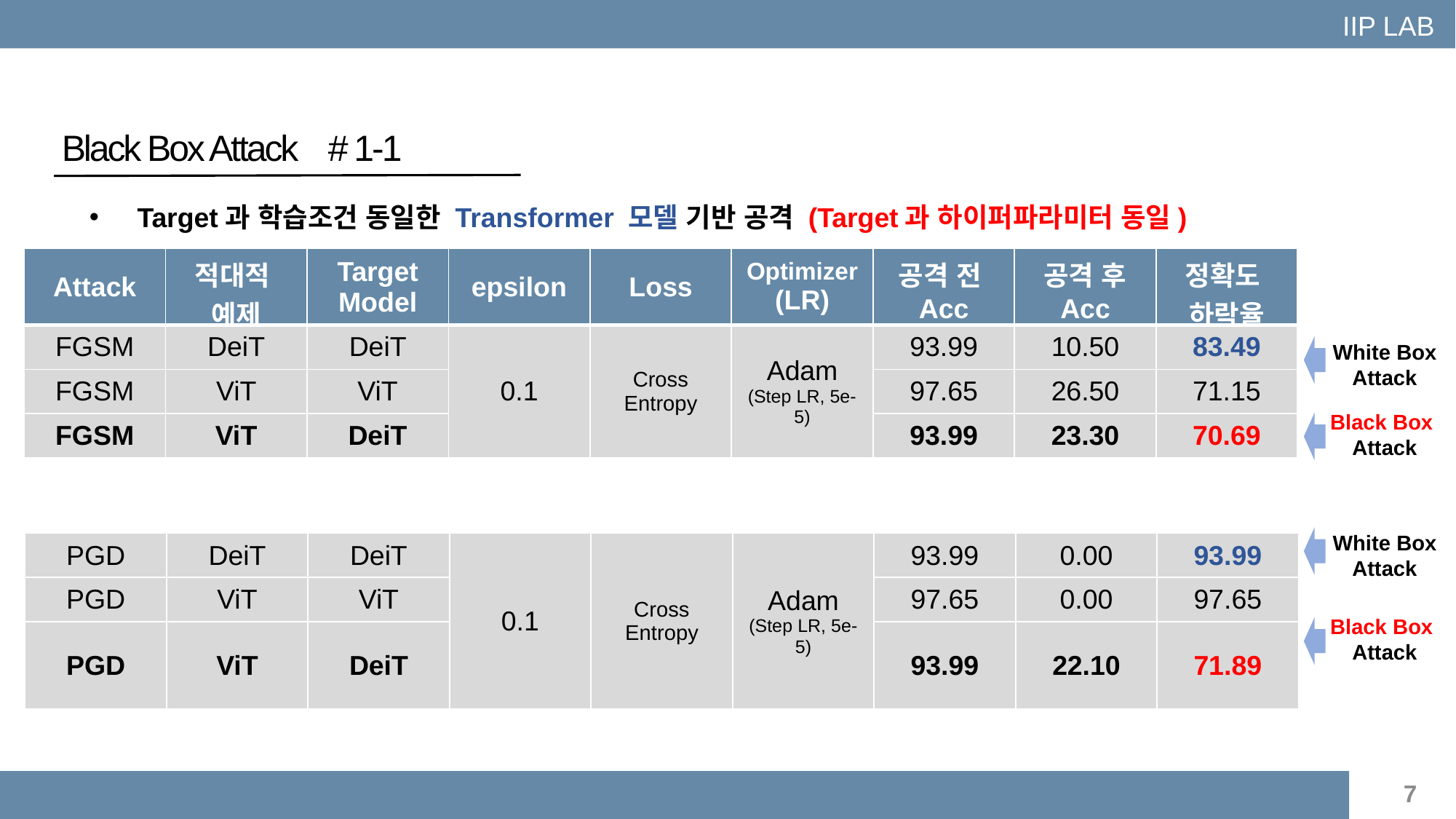

IIP LAB
Black Box Attack    # 1-1

Target과 학습조건 동일한 Transformer 모델 기반 공격 (Target과 하이퍼파라미터 동일)

| Attack | 적대적 예제 | Target Model | epsilon | Loss | Optimizer (LR) | 공격 전 Acc | 공격 후 Acc | 정확도 하락율 |
| --- | --- | --- | --- | --- | --- | --- | --- | --- |
| FGSM | DeiT | DeiT | 0.1 | Cross Entropy | Adam (Step LR, 5e-5) | 93.99 | 10.50 | 83.49 |
| FGSM | ViT | ViT | 0.1 | Cross Entropy | Adam (Step LR, 5e-5) | 97.65 | 26.50 | 71.15 |
| FGSM | ViT | DeiT | 0.1 | Cross Entropy | Adam (Step LR, 5e-5) | 93.99 | 23.30 | 70.69 |
White Box
Attack

Black Box
Attack

White Box
Attack

| PGD | DeiT | DeiT | 0.1 | Cross Entropy | Adam (Step LR, 5e-5) | 93.99 | 0.00 | 93.99 |
| --- | --- | --- | --- | --- | --- | --- | --- | --- |
| PGD | ViT | ViT | 0.1 | Cross Entropy | Adam (Step LR, 5e-5) | 97.65 | 0.00 | 97.65 |
| PGD | ViT | DeiT | 0.1 | Cross Entropy | Adam (Step LR, 5e-5) | 93.99 | 22.10 | 71.89 |
Black Box
Attack

7